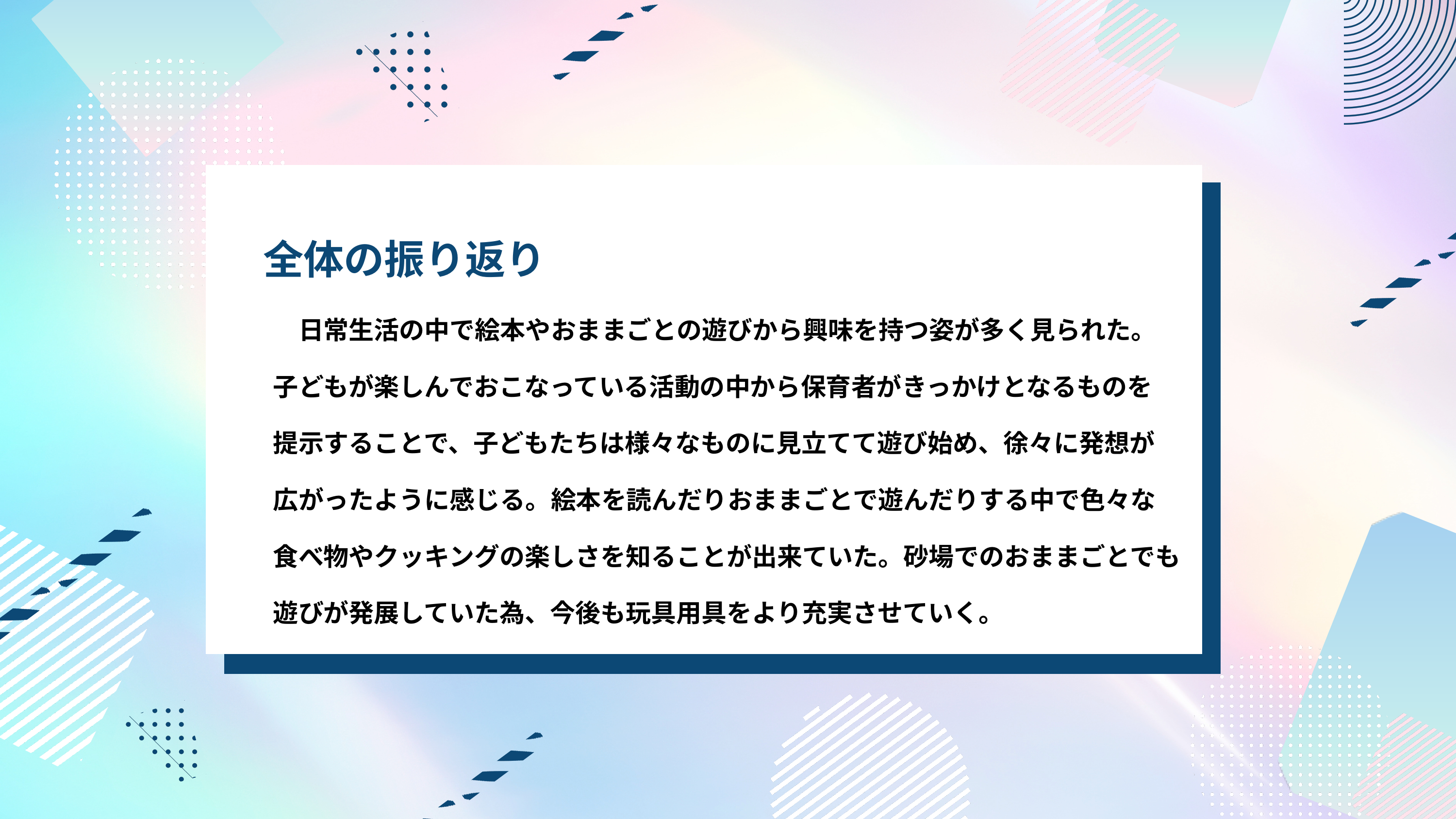

全体の振り返り
　日常生活の中で絵本やおままごとの遊びから興味を持つ姿が多く見られた。
子どもが楽しんでおこなっている活動の中から保育者がきっかけとなるものを
提示することで、子どもたちは様々なものに見立てて遊び始め、徐々に発想が
広がったように感じる。絵本を読んだりおままごとで遊んだりする中で色々な
食べ物やクッキングの楽しさを知ることが出来ていた。砂場でのおままごとでも遊びが発展していた為、今後も玩具用具をより充実させていく。